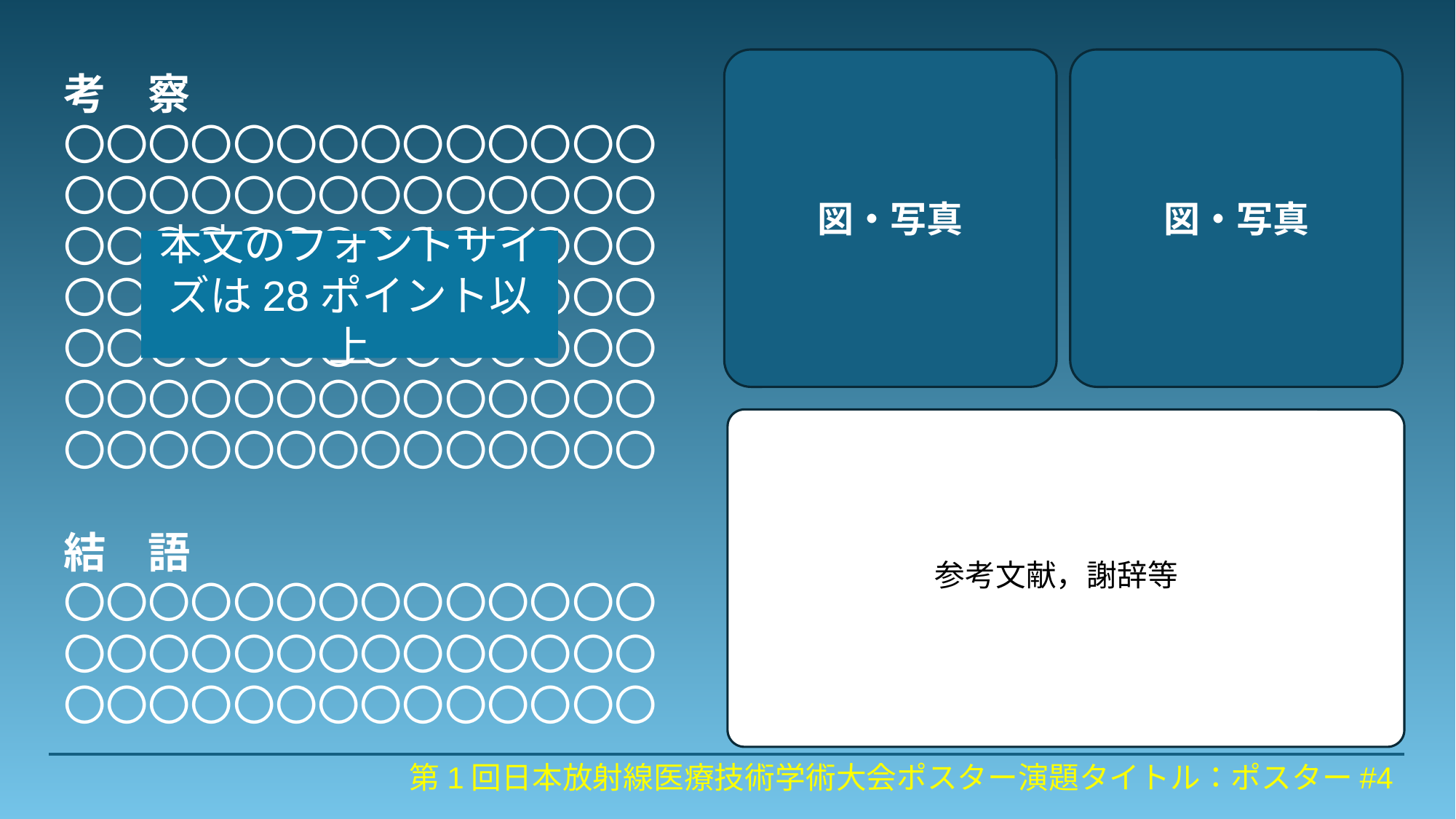

図・写真
図・写真
考　察
〇〇〇〇〇〇〇〇〇〇〇〇〇〇
〇〇〇〇〇〇〇〇〇〇〇〇〇〇
〇〇〇〇〇〇〇〇〇〇〇〇〇〇
〇〇〇〇〇〇〇〇〇〇〇〇〇〇
〇〇〇〇〇〇〇〇〇〇〇〇〇〇
〇〇〇〇〇〇〇〇〇〇〇〇〇〇
〇〇〇〇〇〇〇〇〇〇〇〇〇〇

結　語
〇〇〇〇〇〇〇〇〇〇〇〇〇〇
〇〇〇〇〇〇〇〇〇〇〇〇〇〇
〇〇〇〇〇〇〇〇〇〇〇〇〇〇
本文のフォントサイズは28ポイント以上

参考文献，謝辞等
第1回日本放射線医療技術学術大会ポスター演題タイトル：ポスター#4